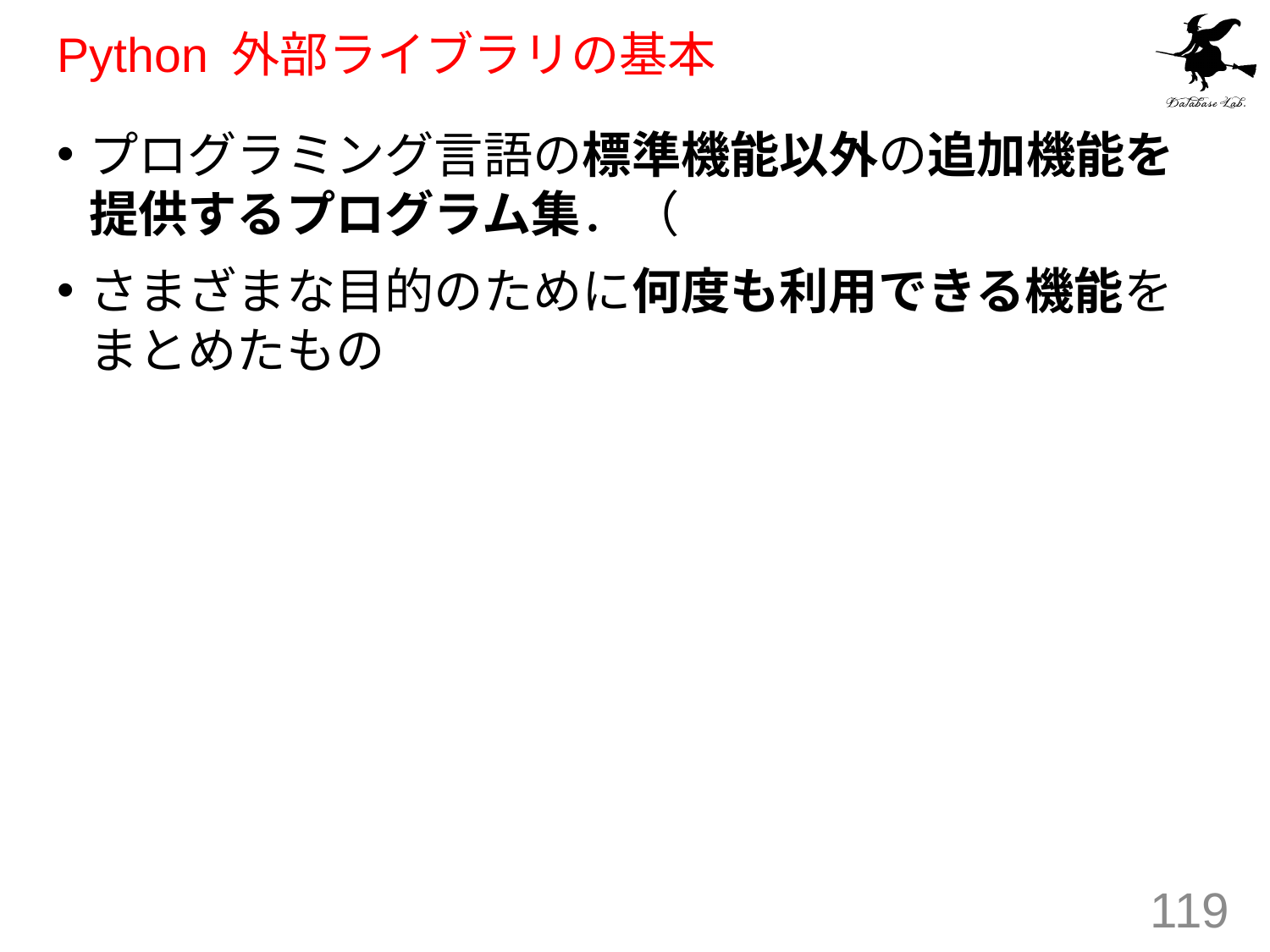

# Python 外部ライブラリの基本
プログラミング言語の標準機能以外の追加機能を提供するプログラム集．（
さまざまな目的のために何度も利用できる機能をまとめたもの
119